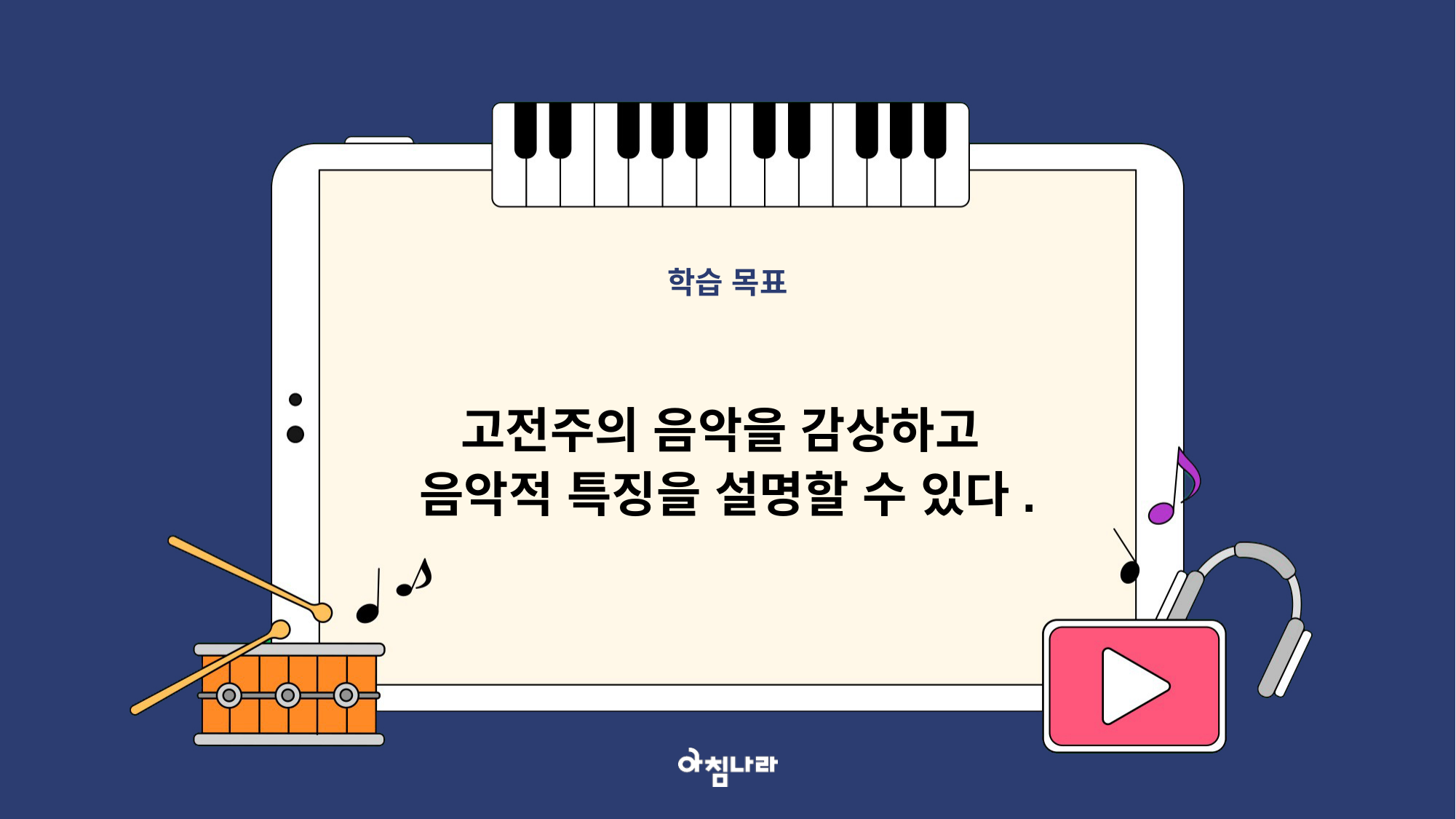

학습 목표
고전주의 음악을 감상하고
음악적 특징을 설명할 수 있다.